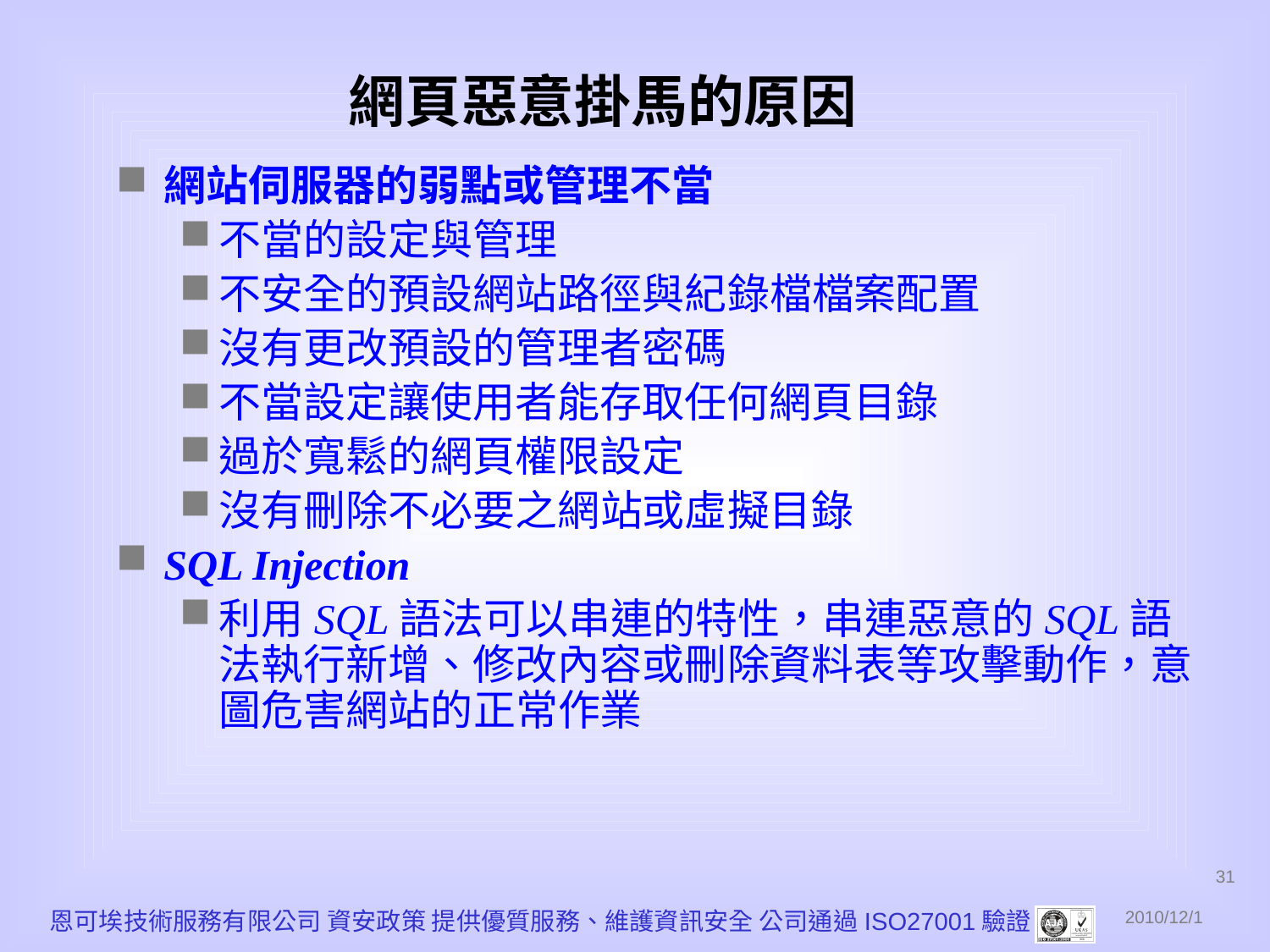

# 網頁惡意掛馬的原因
網站伺服器的弱點或管理不當
不當的設定與管理
不安全的預設網站路徑與紀錄檔檔案配置
沒有更改預設的管理者密碼
不當設定讓使用者能存取任何網頁目錄
過於寬鬆的網頁權限設定
沒有刪除不必要之網站或虛擬目錄
SQL Injection
利用SQL語法可以串連的特性，串連惡意的SQL語法執行新增、修改內容或刪除資料表等攻擊動作，意圖危害網站的正常作業
31
恩可埃技術服務有限公司 資安政策 提供優質服務、維護資訊安全 公司通過ISO27001驗證
2010/12/1